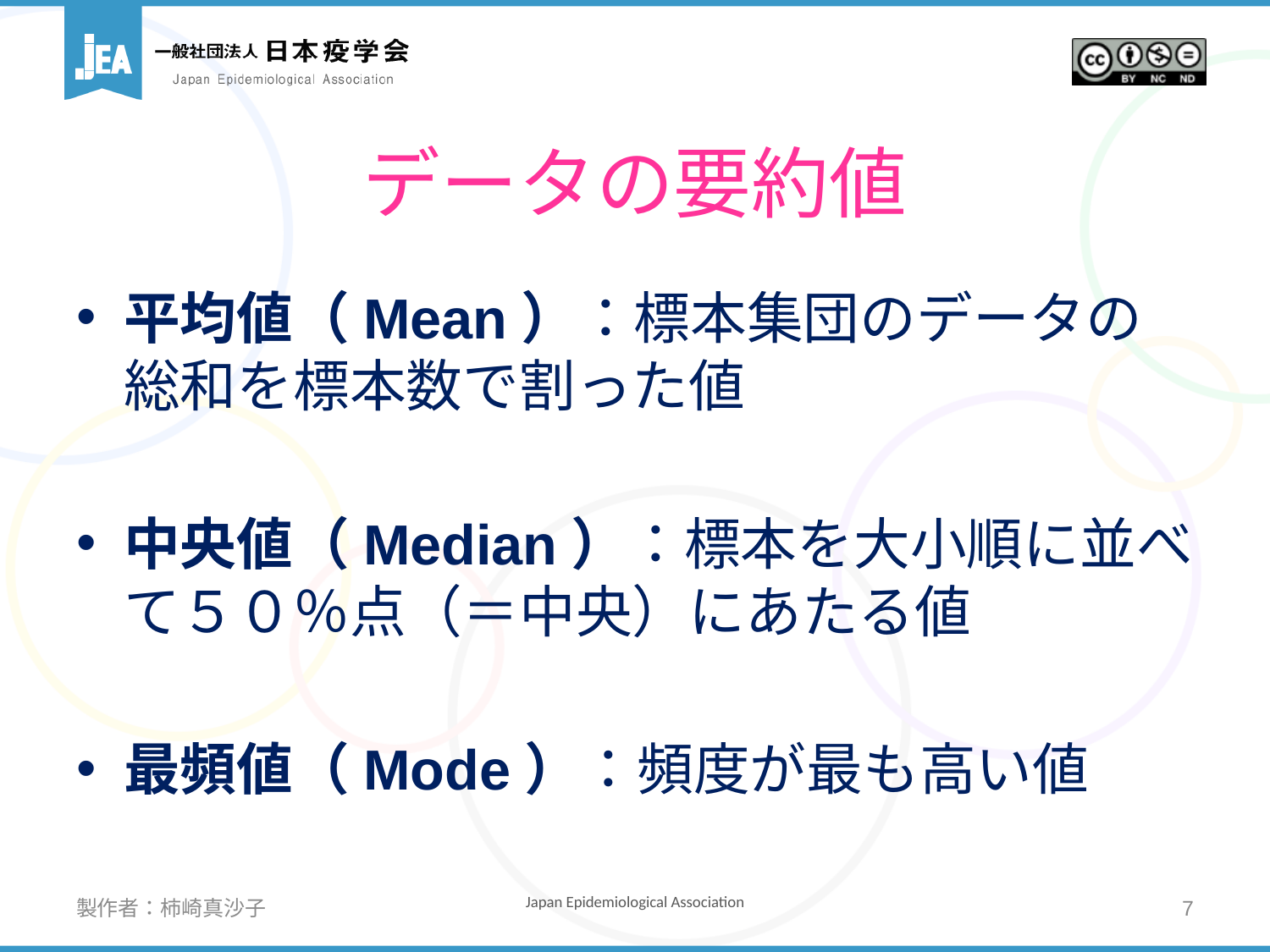

# データの要約値
平均値（Mean）：標本集団のデータの総和を標本数で割った値

中央値（Median）：標本を大小順に並べて５０％点（＝中央）にあたる値

最頻値（Mode）：頻度が最も高い値
製作者：柿崎真沙子
7